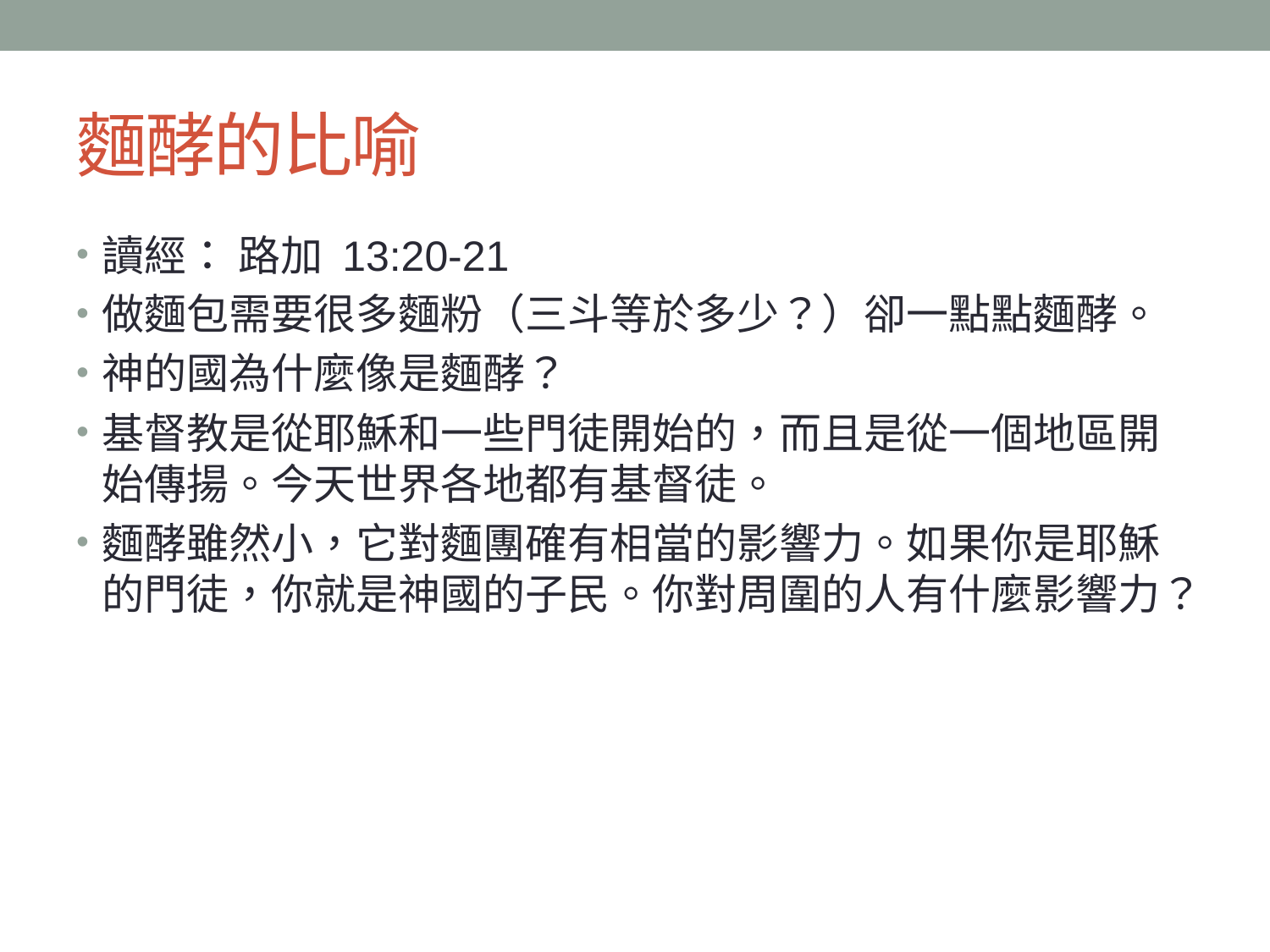

# 麵酵的比喻
讀經： 路加 13:20-21
做麵包需要很多麵粉（三斗等於多少？）卻一點點麵酵。
神的國為什麼像是麵酵？
基督教是從耶穌和一些門徒開始的，而且是從一個地區開始傳揚。今天世界各地都有基督徒。
麵酵雖然小，它對麵團確有相當的影響力。如果你是耶穌的門徒，你就是神國的子民。你對周圍的人有什麼影響力？